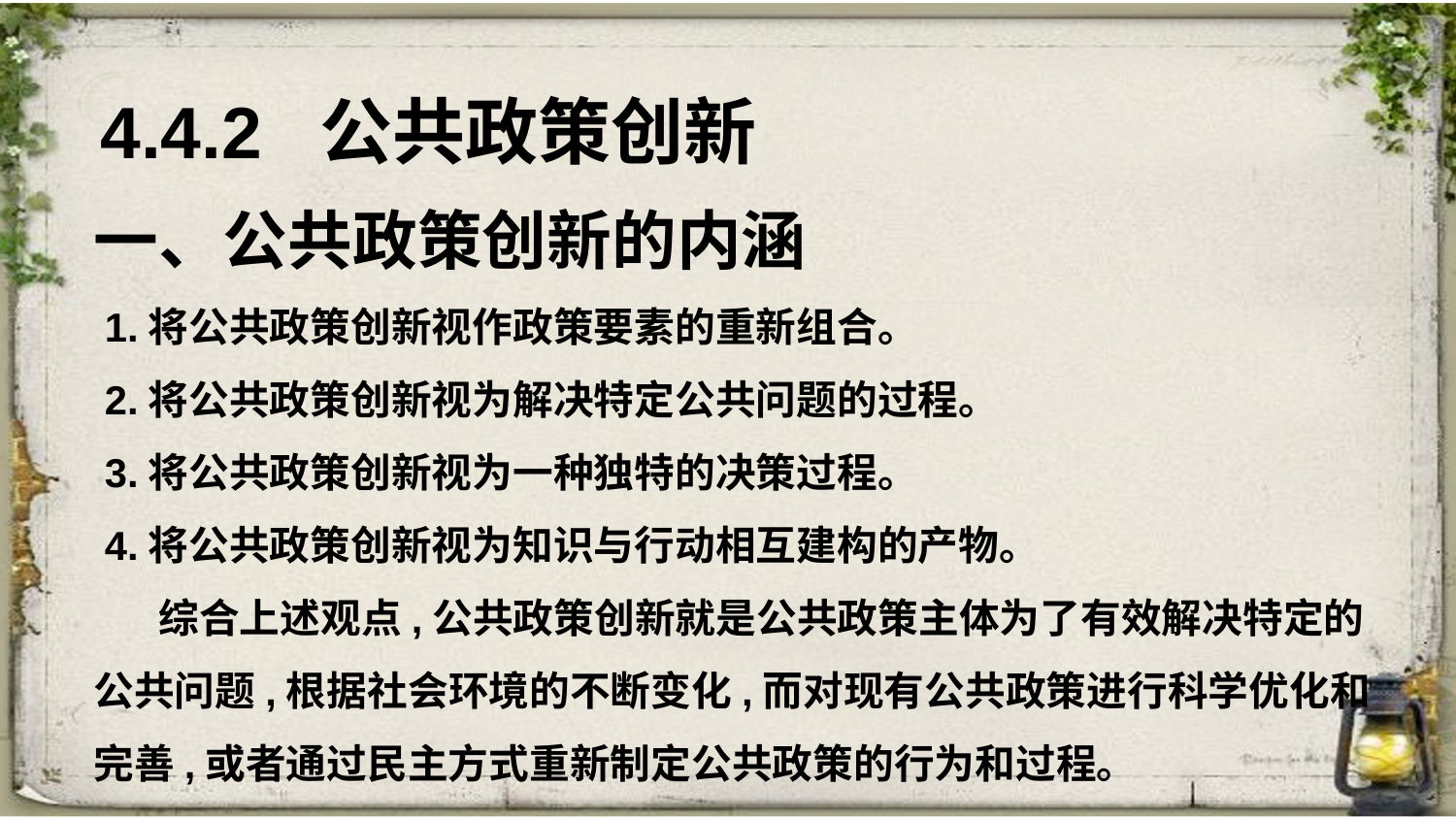

4.4.2  公共政策创新
一、公共政策创新的内涵
 1.将公共政策创新视作政策要素的重新组合。
 2.将公共政策创新视为解决特定公共问题的过程。
 3.将公共政策创新视为一种独特的决策过程。
 4.将公共政策创新视为知识与行动相互建构的产物。
      综合上述观点,公共政策创新就是公共政策主体为了有效解决特定的
公共问题,根据社会环境的不断变化,而对现有公共政策进行科学优化和
完善,或者通过民主方式重新制定公共政策的行为和过程。